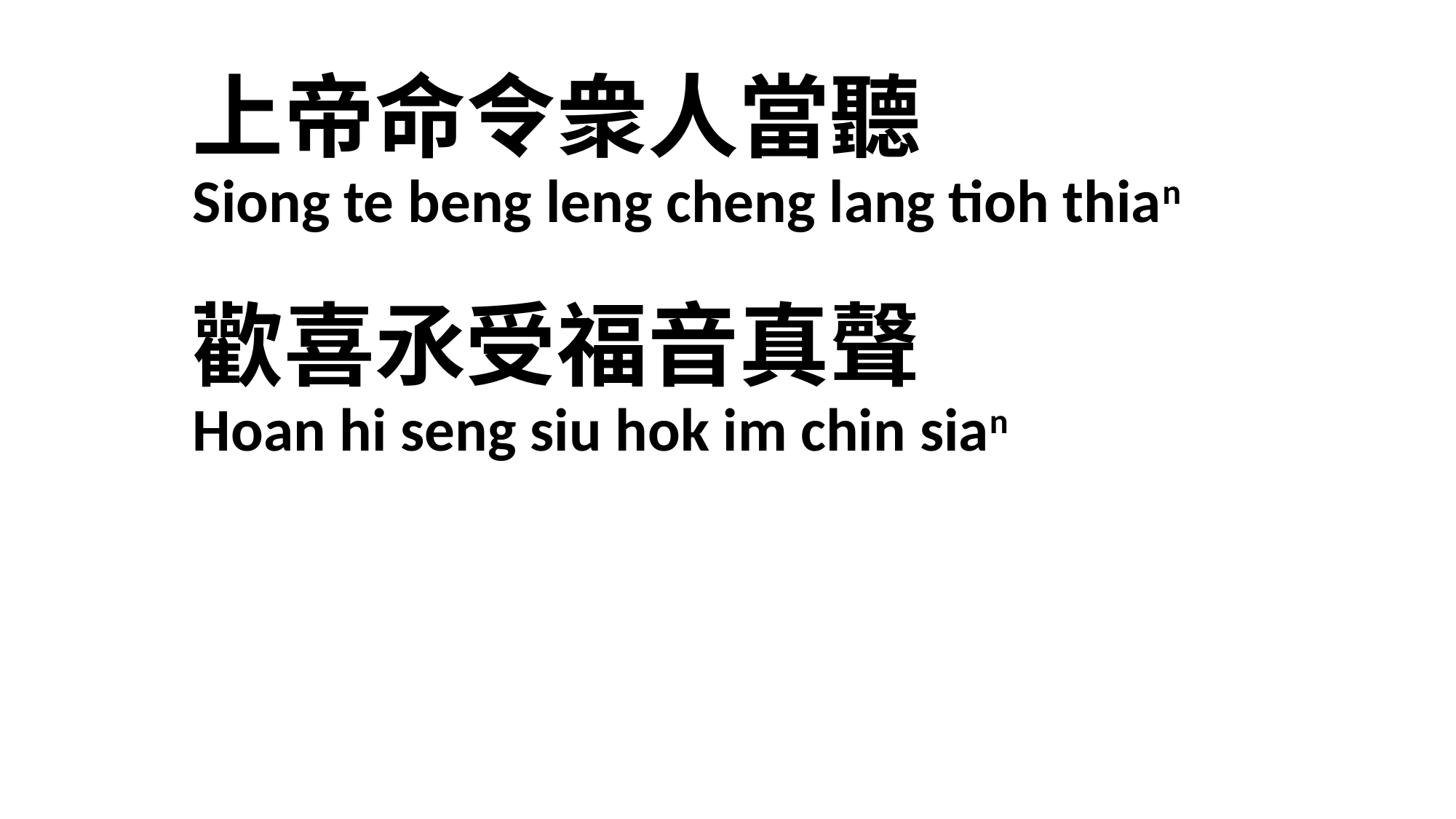

# 上帝命令衆人當聽 Siong te beng leng cheng lang tioh thian 歡喜氶受福音真聲 Hoan hi seng siu hok im chin sian